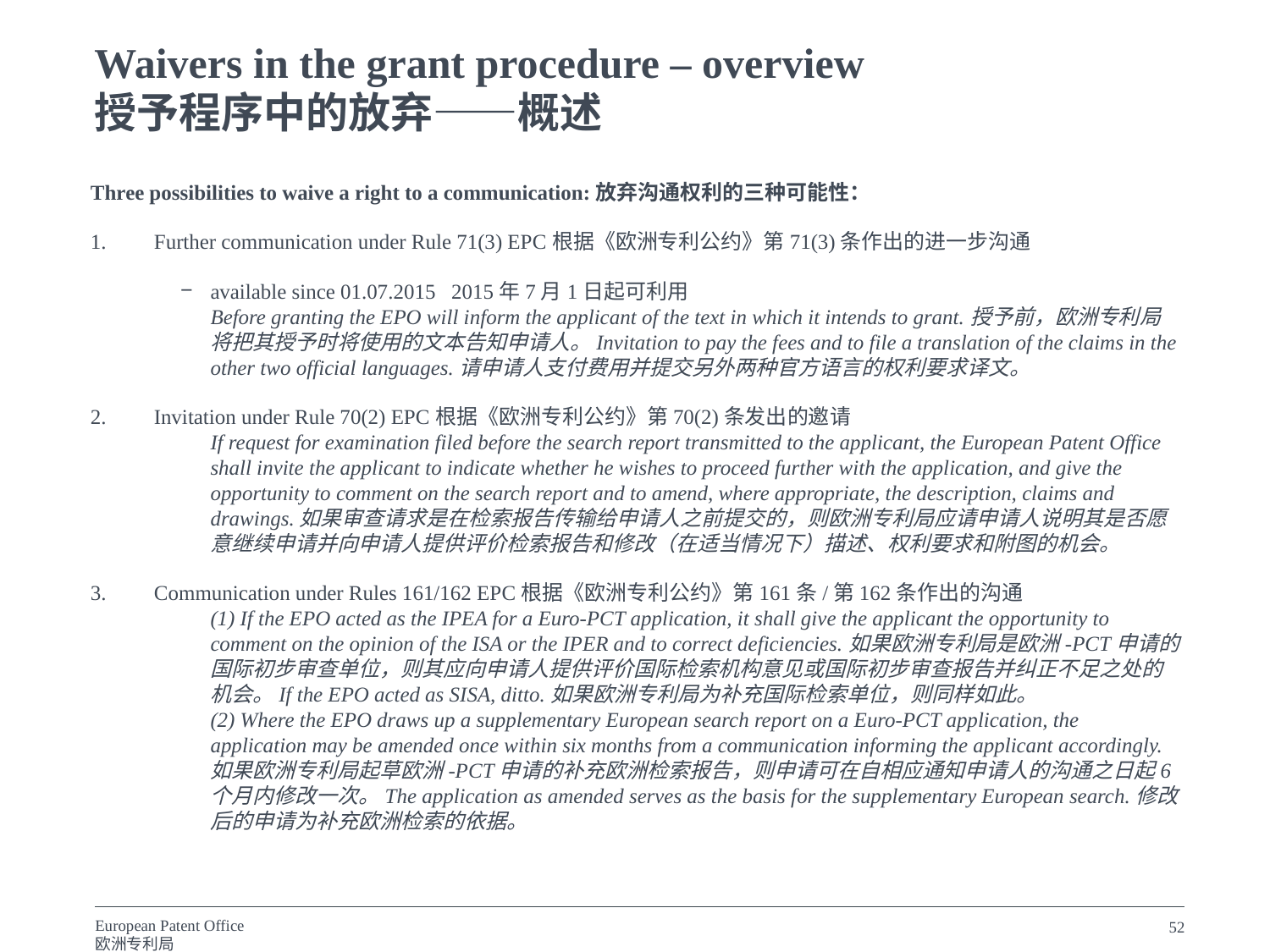

# Waivers in the grant procedure – overview 授予程序中的放弃——概述
Three possibilities to waive a right to a communication:放弃沟通权利的三种可能性：
Further communication under Rule 71(3) EPC根据《欧洲专利公约》第71(3)条作出的进一步沟通
available since 01.07.2015   2015年7月1日起可利用
Before granting the EPO will inform the applicant of the text in which it intends to grant.授予前，欧洲专利局将把其授予时将使用的文本告知申请人。Invitation to pay the fees and to file a translation of the claims in the other two official languages.请申请人支付费用并提交另外两种官方语言的权利要求译文。
Invitation under Rule 70(2) EPC根据《欧洲专利公约》第70(2)条发出的邀请
If request for examination filed before the search report transmitted to the applicant, the European Patent Office shall invite the applicant to indicate whether he wishes to proceed further with the application, and give the opportunity to comment on the search report and to amend, where appropriate, the description, claims and drawings.如果审查请求是在检索报告传输给申请人之前提交的，则欧洲专利局应请申请人说明其是否愿意继续申请并向申请人提供评价检索报告和修改（在适当情况下）描述、权利要求和附图的机会。
Communication under Rules 161/162 EPC根据《欧洲专利公约》第161条/第162条作出的沟通
(1) If the EPO acted as the IPEA for a Euro-PCT application, it shall give the applicant the opportunity to comment on the opinion of the ISA or the IPER and to correct deficiencies.如果欧洲专利局是欧洲-PCT申请的国际初步审查单位，则其应向申请人提供评价国际检索机构意见或国际初步审查报告并纠正不足之处的机会。If the EPO acted as SISA, ditto.如果欧洲专利局为补充国际检索单位，则同样如此。
(2) Where the EPO draws up a supplementary European search report on a Euro-PCT application, the application may be amended once within six months from a communication informing the applicant accordingly.如果欧洲专利局起草欧洲-PCT申请的补充欧洲检索报告，则申请可在自相应通知申请人的沟通之日起6个月内修改一次。The application as amended serves as the basis for the supplementary European search.修改后的申请为补充欧洲检索的依据。

52